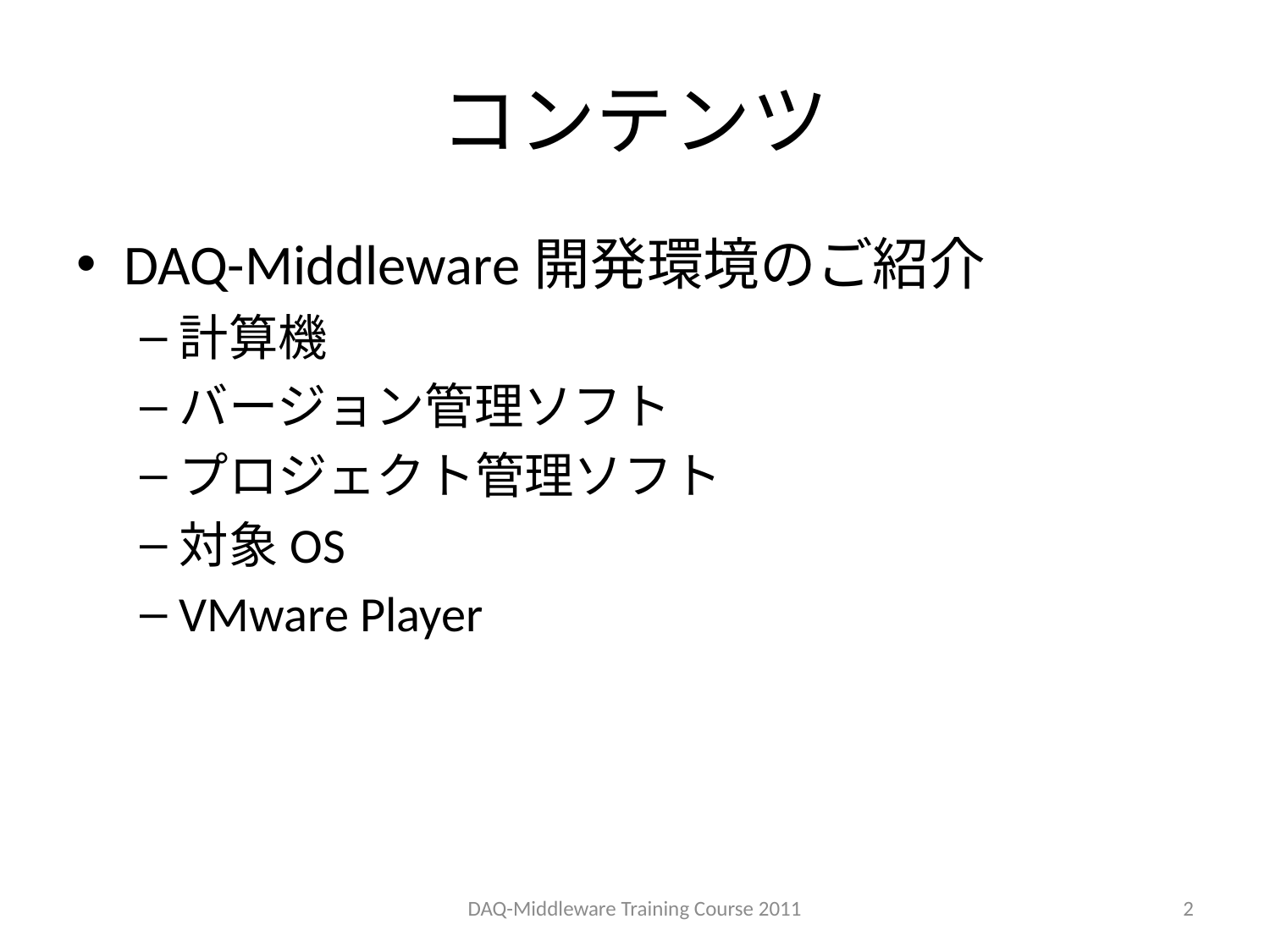

# コンテンツ
DAQ-Middleware開発環境のご紹介
計算機
バージョン管理ソフト
プロジェクト管理ソフト
対象OS
VMware Player
DAQ-Middleware Training Course 2011
2